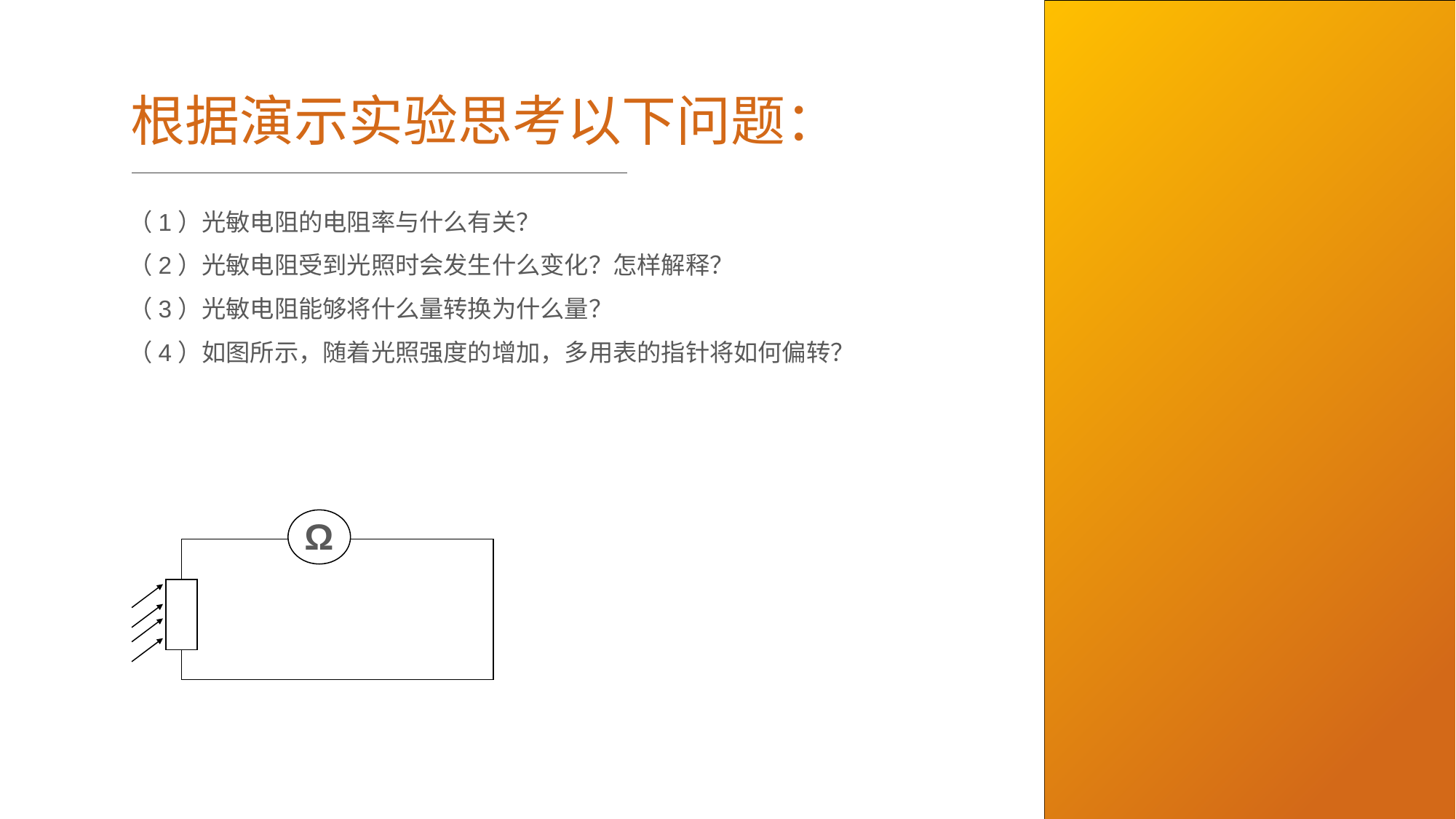

BY YUSHEN
根据演示实验思考以下问题：
（1）光敏电阻的电阻率与什么有关？
（2）光敏电阻受到光照时会发生什么变化？怎样解释？
（3）光敏电阻能够将什么量转换为什么量？
（4）如图所示，随着光照强度的增加，多用表的指针将如何偏转？
 Ω